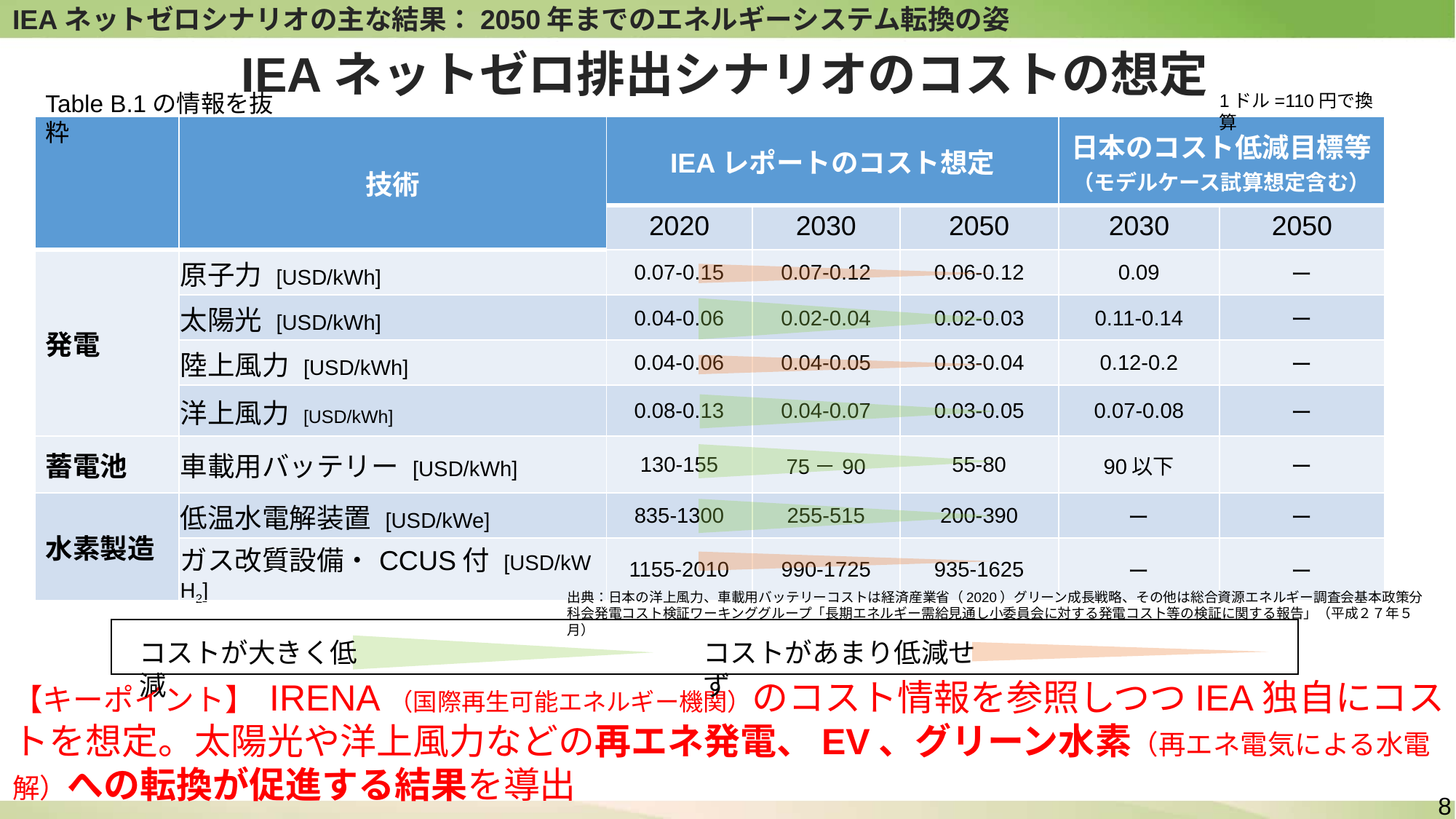

IEAネットゼロシナリオの主な結果：2050年までのエネルギーシステム転換の姿
IEAネットゼロ排出シナリオのコストの想定
Table B.1の情報を抜粋
1ドル=110円で換算
|  | 技術 | IEAレポートのコスト想定 |  |  | 日本のコスト低減目標等（モデルケース試算想定含む） |  |
| --- | --- | --- | --- | --- | --- | --- |
|  |  | 2020 | 2030 | 2050 | 2030 | 2050 |
| 発電 | 原子力 [USD/kWh] | 0.07-0.15 | 0.07-0.12 | 0.06-0.12 | 0.09 | ー |
|  | 太陽光 [USD/kWh] | 0.04-0.06 | 0.02-0.04 | 0.02-0.03 | 0.11-0.14 | ー |
|  | 陸上風力 [USD/kWh] | 0.04-0.06 | 0.04-0.05 | 0.03-0.04 | 0.12-0.2 | ー |
|  | 洋上風力 [USD/kWh] | 0.08-0.13 | 0.04-0.07 | 0.03-0.05 | 0.07-0.08 | ー |
| 蓄電池 | 車載用バッテリー [USD/kWh] | 130-155 | 75－90 | 55-80 | 90以下 | ー |
| 水素製造 | 低温水電解装置 [USD/kWe] | 835-1300 | 255-515 | 200-390 | ー | ー |
|  | ガス改質設備・CCUS付 [USD/kW H2] | 1155-2010 | 990-1725 | 935-1625 | ー | ー |

出典：日本の洋上風力、車載用バッテリーコストは経済産業省（2020）グリーン成長戦略、その他は総合資源エネルギー調査会基本政策分科会発電コスト検証ワーキンググループ「長期エネルギー需給見通し小委員会に対する発電コスト等の検証に関する報告」（平成２７年５月）

コストが大きく低減
コストがあまり低減せず
【キーポイント】 IRENA（国際再生可能エネルギー機関）のコスト情報を参照しつつIEA独自にコストを想定。太陽光や洋上風力などの再エネ発電、EV、グリーン水素（再エネ電気による水電解）への転換が促進する結果を導出
8